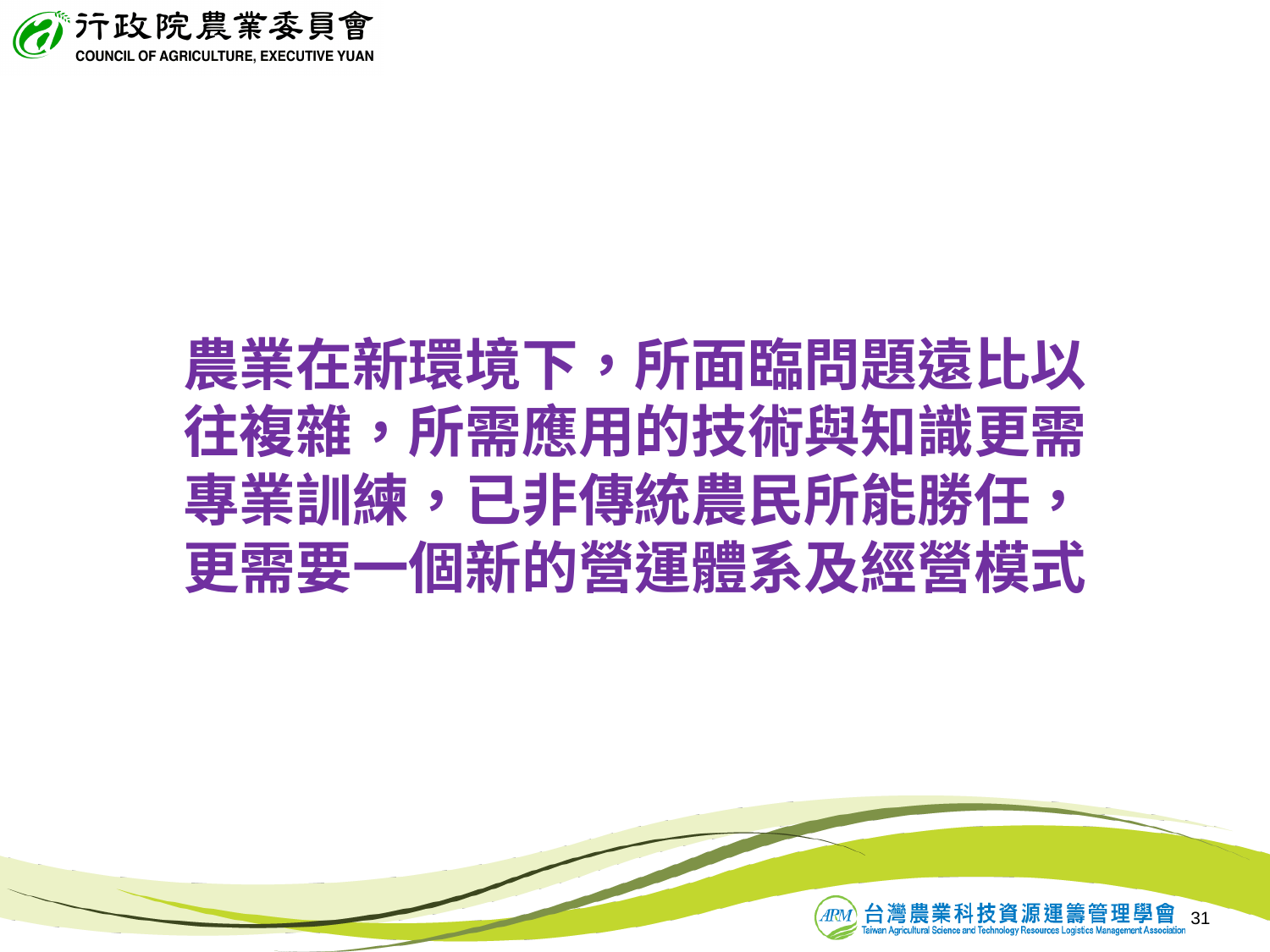

# 農業在新環境下，所面臨問題遠比以往複雜，所需應用的技術與知識更需專業訓練，已非傳統農民所能勝任，更需要一個新的營運體系及經營模式
31